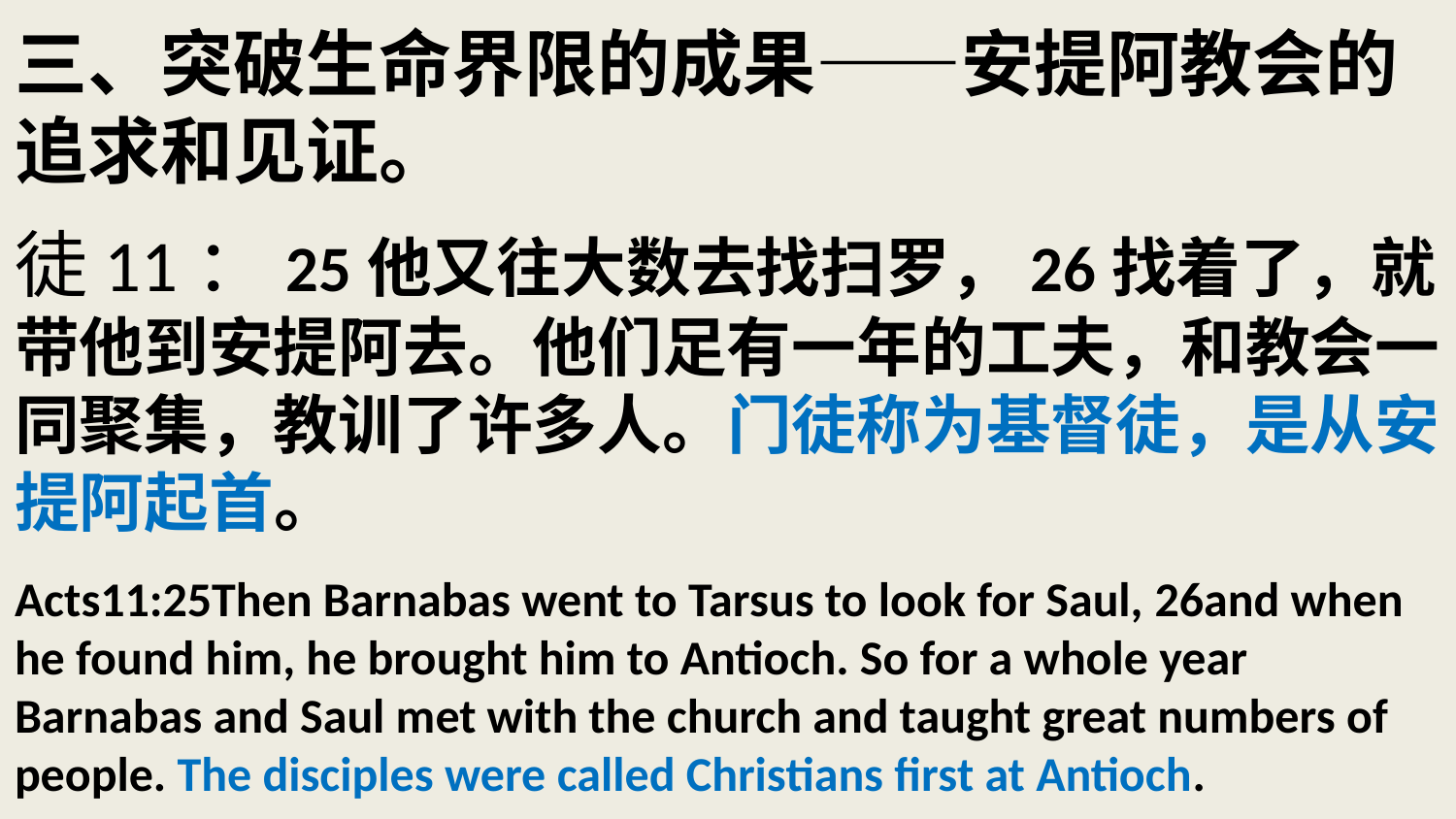

# 三、突破生命界限的成果——安提阿教会的追求和见证。 徒11：25他又往大数去找扫罗，26找着了，就带他到安提阿去。他们足有一年的工夫，和教会一同聚集，教训了许多人。门徒称为基督徒，是从安提阿起首。 Acts11:25Then Barnabas went to Tarsus to look for Saul, 26and when he found him, he brought him to Antioch. So for a whole year Barnabas and Saul met with the church and taught great numbers of people. The disciples were called Christians first at Antioch.